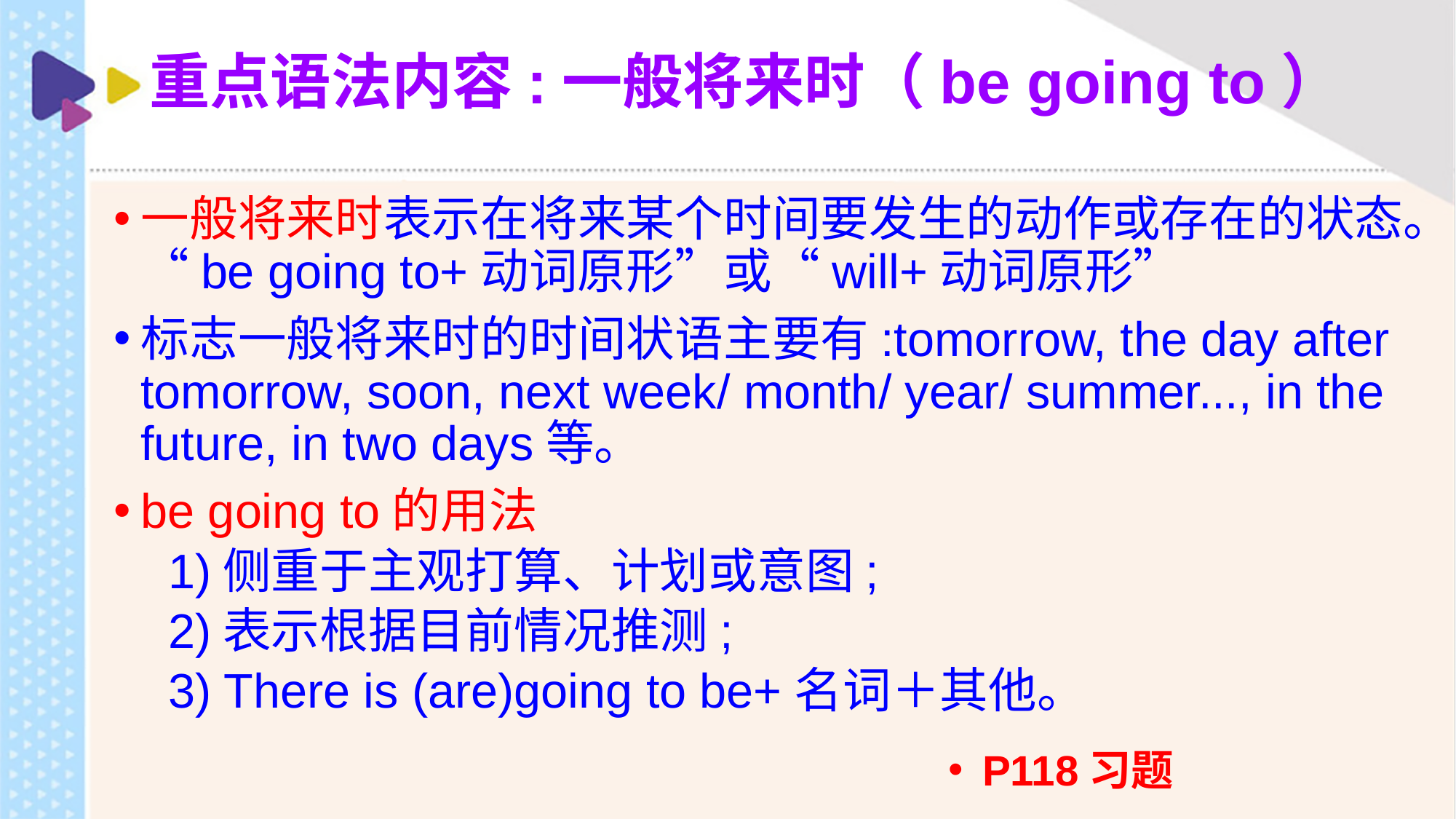

# 重点语法内容:一般将来时（be going to）
一般将来时表示在将来某个时间要发生的动作或存在的状态。“be going to+动词原形”或“will+动词原形”
标志一般将来时的时间状语主要有:tomorrow, the day after tomorrow, soon, next week/ month/ year/ summer..., in the future, in two days等。
be going to的用法
1)侧重于主观打算、计划或意图;
2)表示根据目前情况推测;
3) There is (are)going to be+名词＋其他。
P118习题